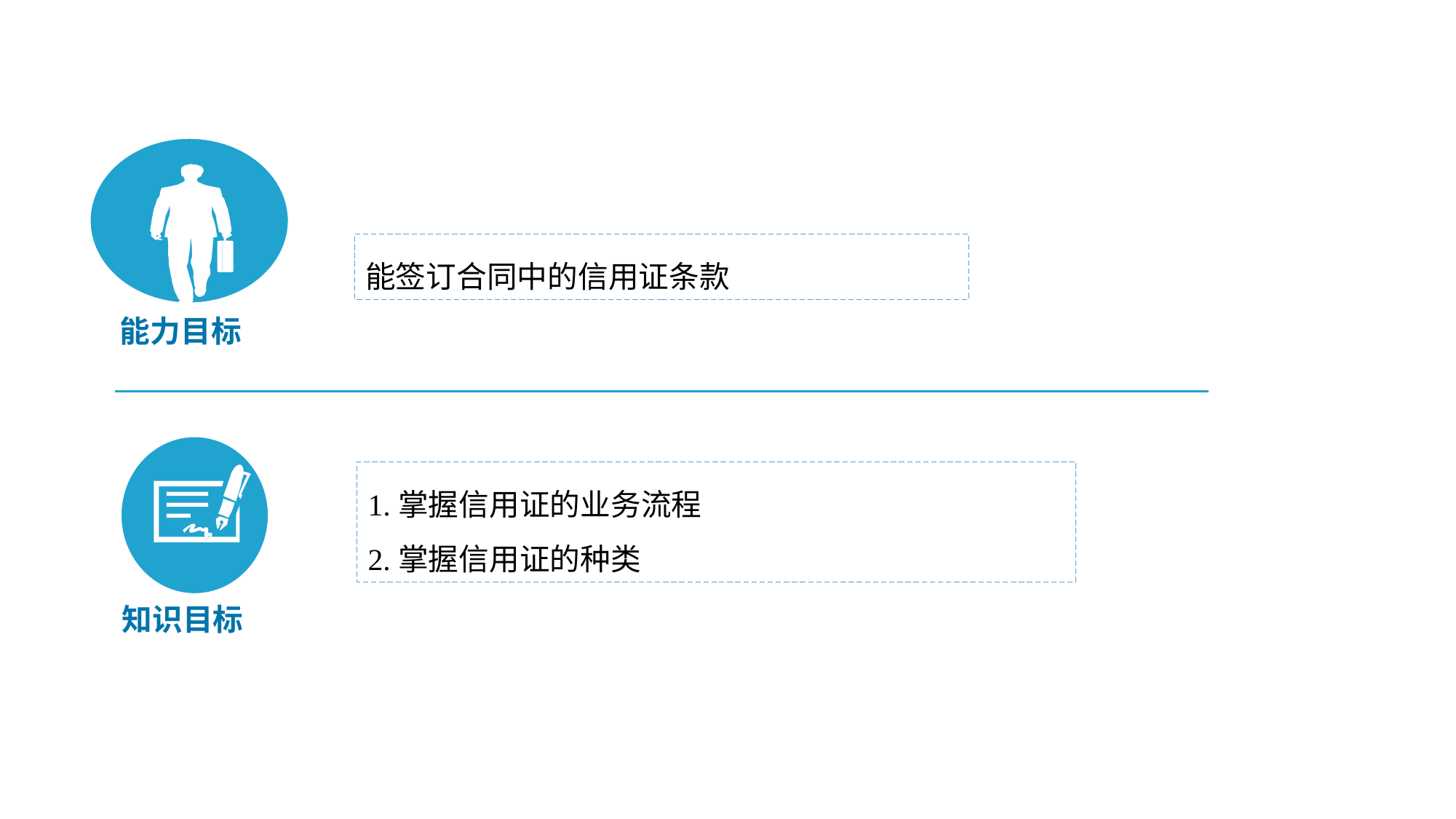

能签订合同中的信用证条款
能力目标

1.掌握信用证的业务流程
2.掌握信用证的种类
知识目标